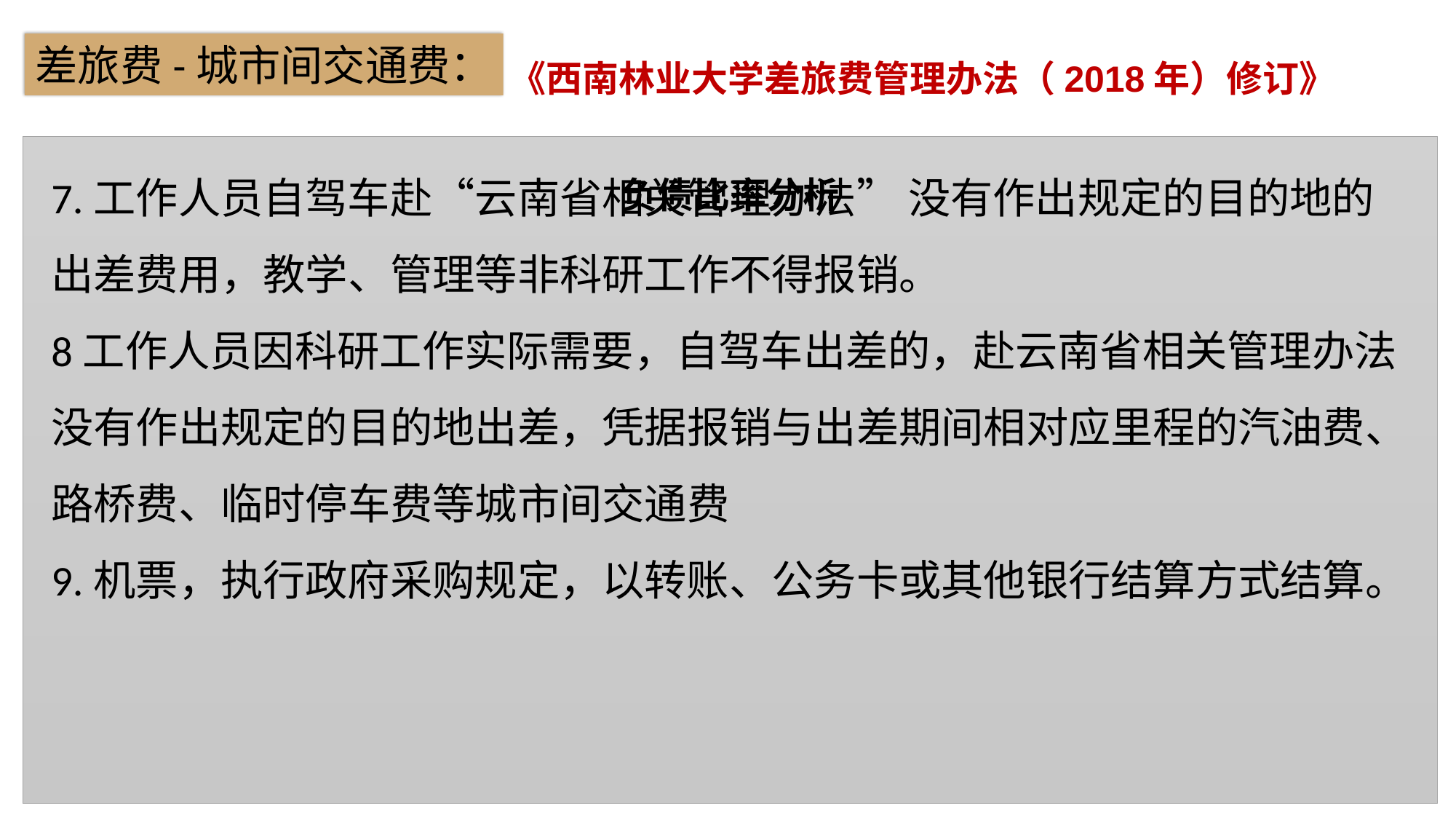

差旅费-城市间交通费：
《西南林业大学差旅费管理办法（2018年）修订》

### Chart: 负债比率分析

| Category |
|---|
7.工作人员自驾车赴“云南省相关管理办法” 没有作出规定的目的地的出差费用，教学、管理等非科研工作不得报销。
8工作人员因科研工作实际需要，自驾车出差的，赴云南省相关管理办法没有作出规定的目的地出差，凭据报销与出差期间相对应里程的汽油费、路桥费、临时停车费等城市间交通费
9.机票，执行政府采购规定，以转账、公务卡或其他银行结算方式结算。